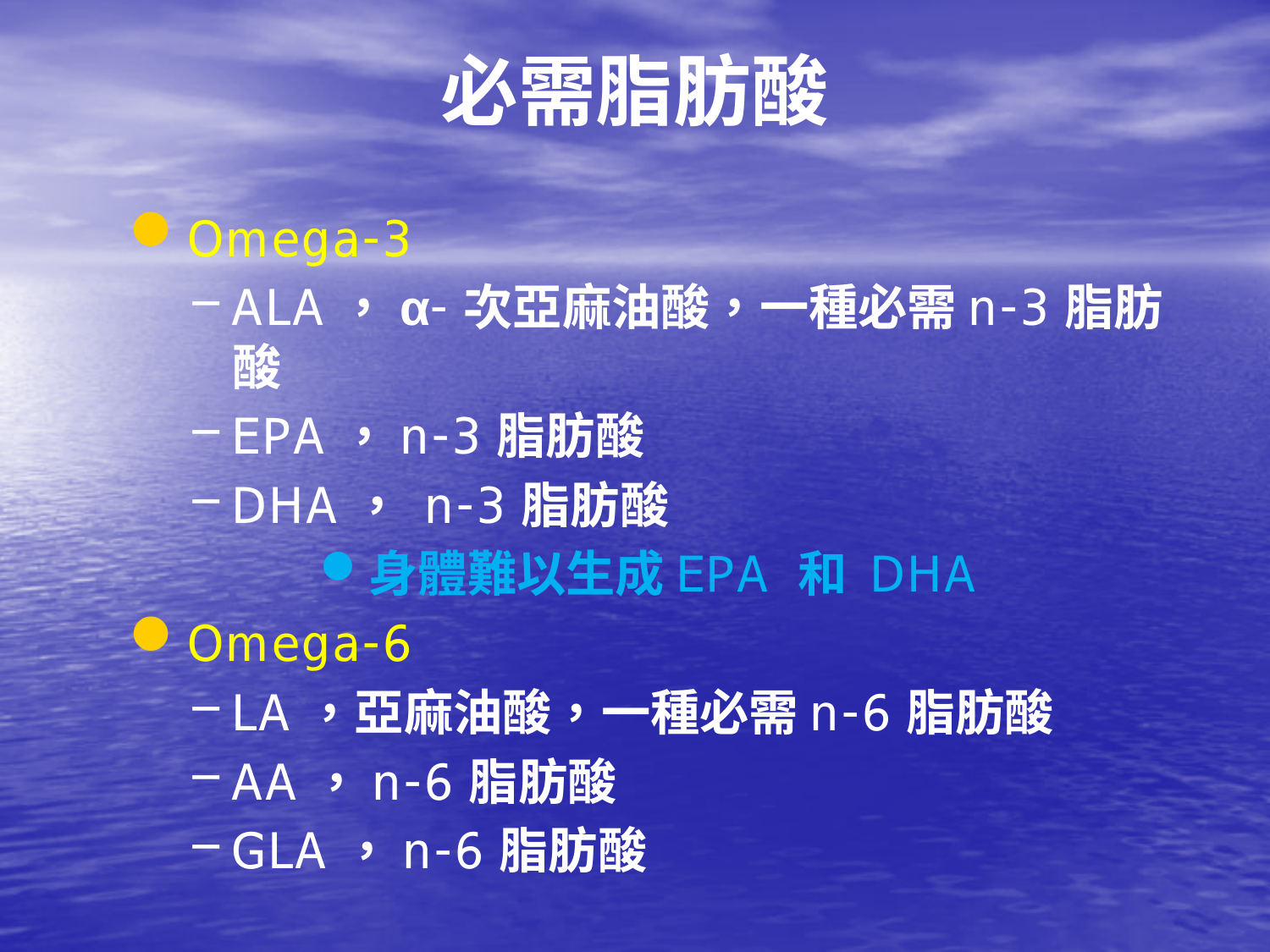

# 必需脂肪酸
Omega-3
ALA，α-次亞麻油酸，一種必需n-3脂肪酸
EPA，n-3脂肪酸
DHA， n-3脂肪酸
身體難以生成EPA 和 DHA
Omega-6
LA，亞麻油酸，一種必需n-6脂肪酸
AA，n-6脂肪酸
GLA，n-6脂肪酸